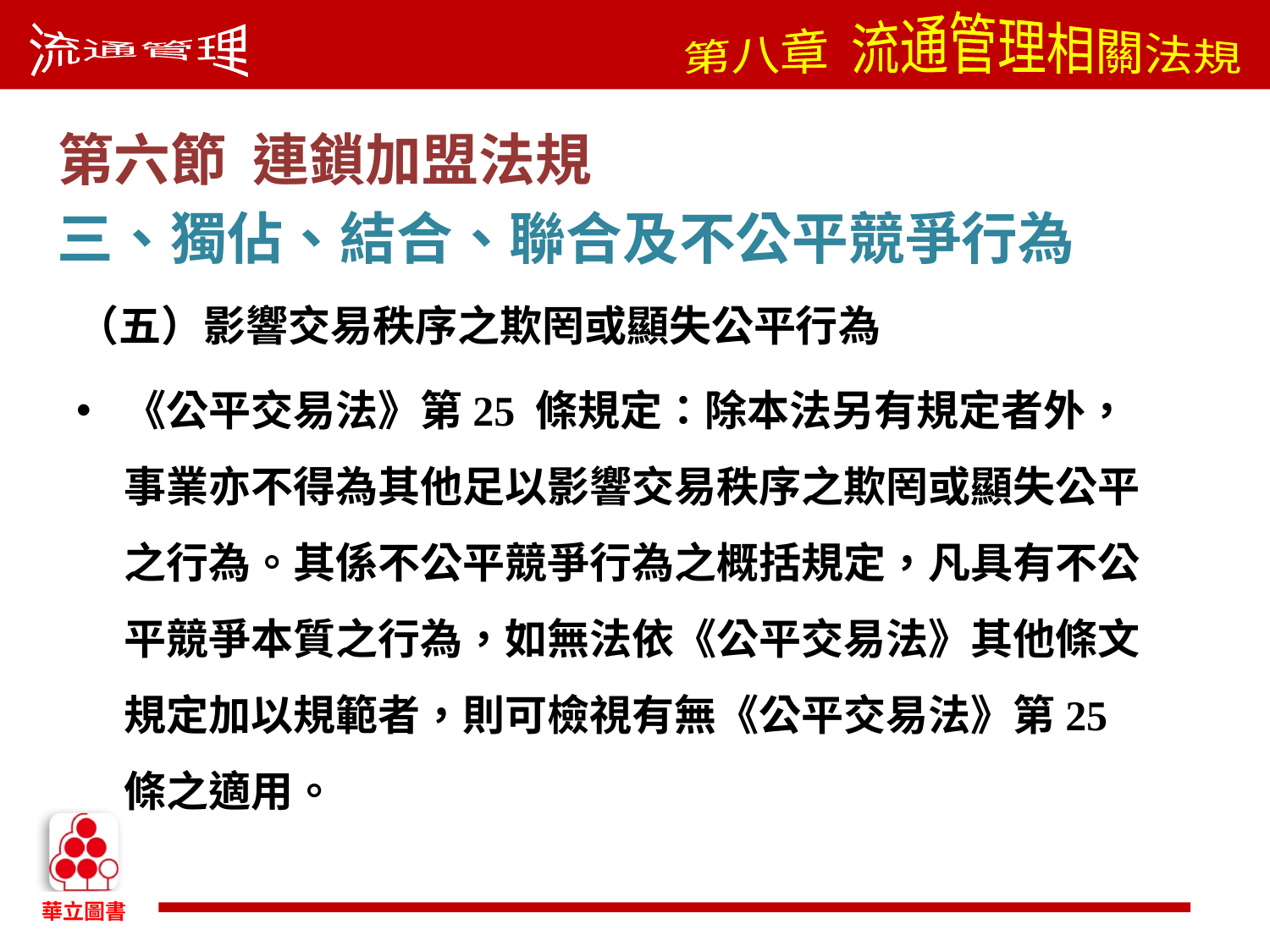

第六節  連鎖加盟法規
三、獨佔、結合、聯合及不公平競爭行為
（五）影響交易秩序之欺罔或顯失公平行為
《公平交易法》第25 條規定：除本法另有規定者外，事業亦不得為其他足以影響交易秩序之欺罔或顯失公平之行為。其係不公平競爭行為之概括規定，凡具有不公平競爭本質之行為，如無法依《公平交易法》其他條文規定加以規範者，則可檢視有無《公平交易法》第25 條之適用。